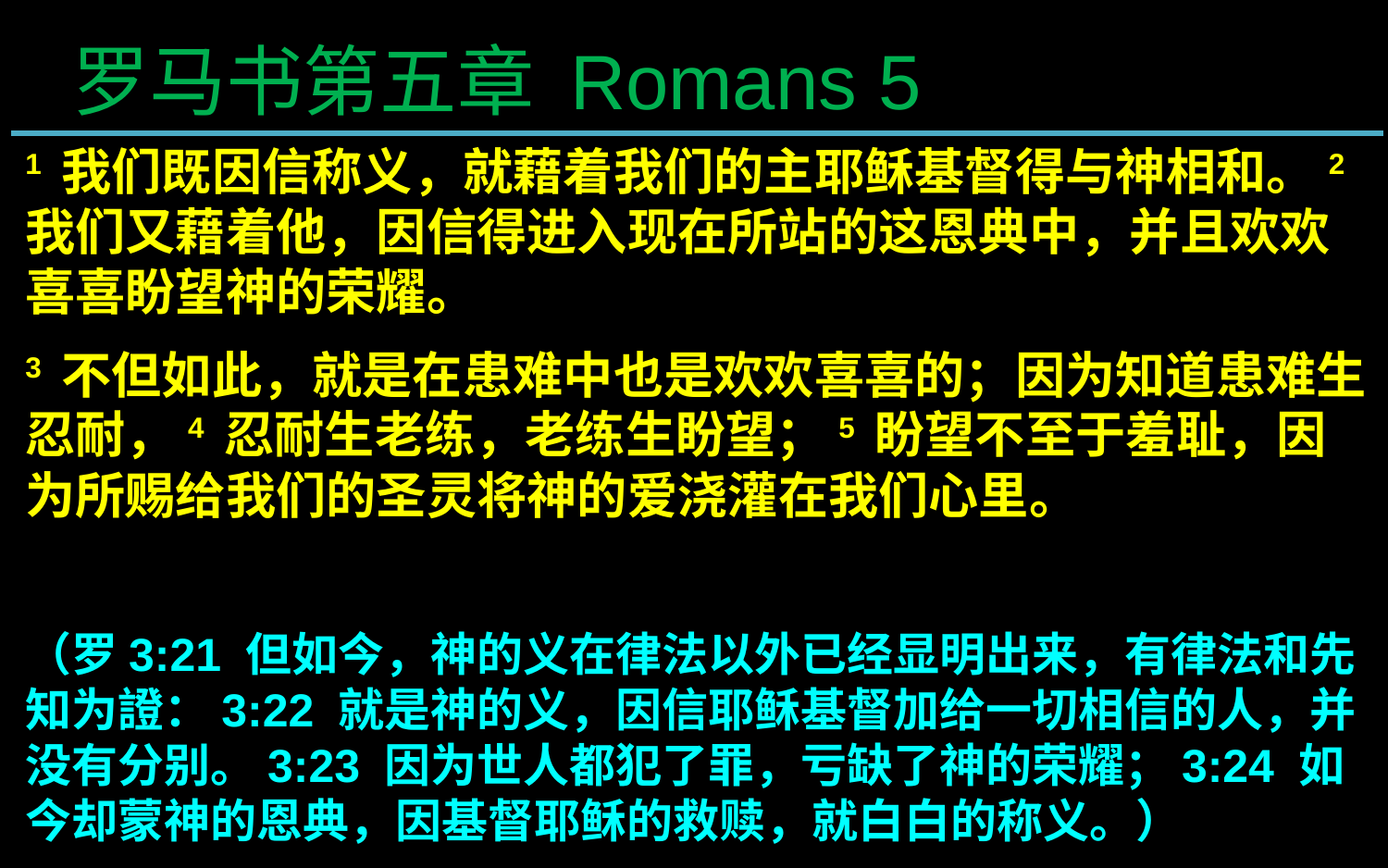

罗马书第五章 Romans 5
1 我们既因信称义，就藉着我们的主耶稣基督得与神相和。2 我们又藉着他，因信得进入现在所站的这恩典中，并且欢欢喜喜盼望神的荣耀。
3 不但如此，就是在患难中也是欢欢喜喜的；因为知道患难生忍耐，4 忍耐生老练，老练生盼望；5 盼望不至于羞耻，因为所赐给我们的圣灵将神的爱浇灌在我们心里。

（罗3:21 但如今，神的义在律法以外已经显明出来，有律法和先知为證：3:22 就是神的义，因信耶稣基督加给一切相信的人，并没有分别。3:23 因为世人都犯了罪，亏缺了神的荣耀；3:24 如今却蒙神的恩典，因基督耶稣的救赎，就白白的称义。）